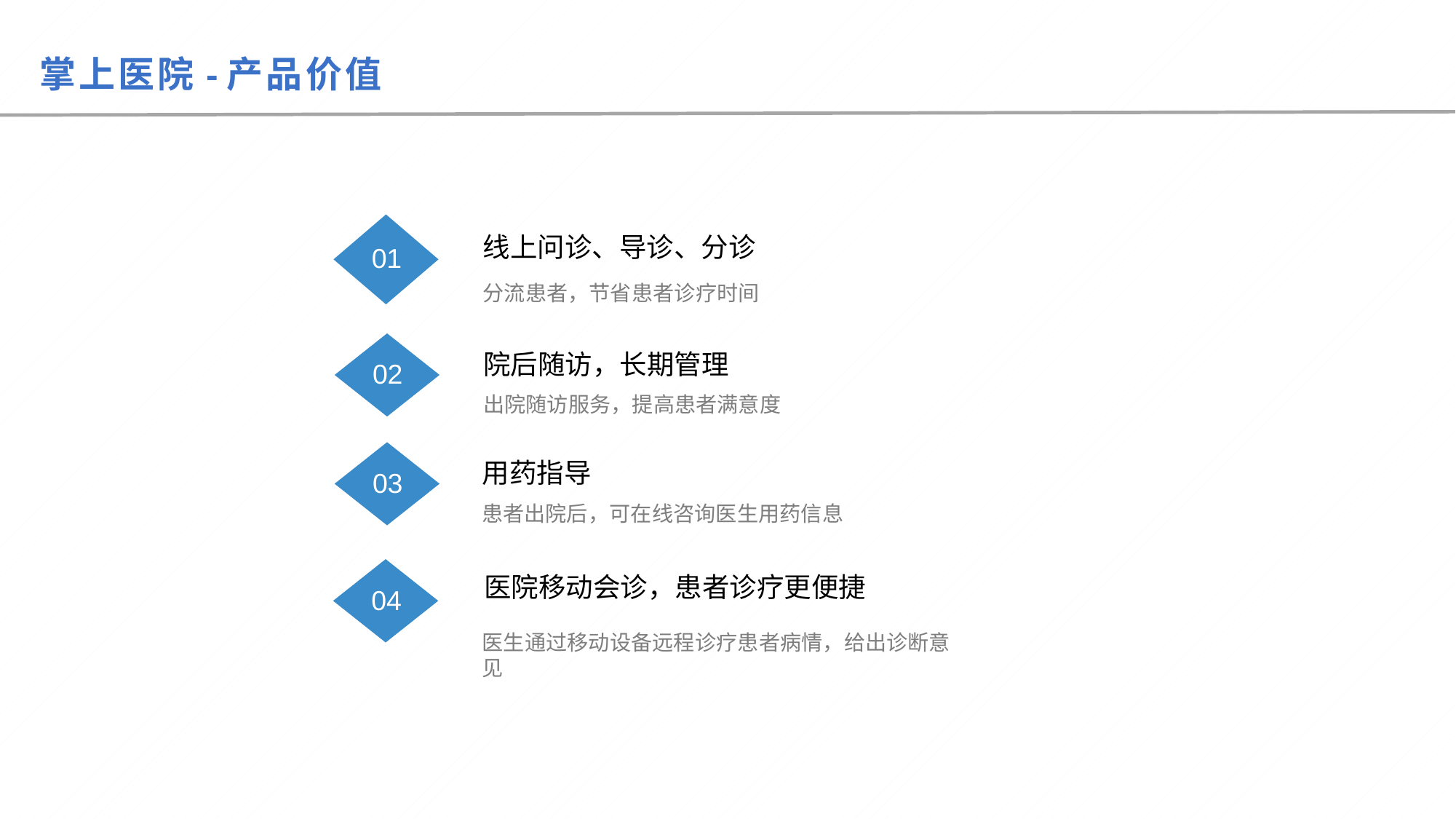

# 掌上医院-产品价值

线上问诊、导诊、分诊
分流患者，节省患者诊疗时间
01
院后随访，长期管理
出院随访服务，提高患者满意度

02
用药指导
患者出院后，可在线咨询医生用药信息

03

医院移动会诊，患者诊疗更便捷
04
医生通过移动设备远程诊疗患者病情，给出诊断意 见